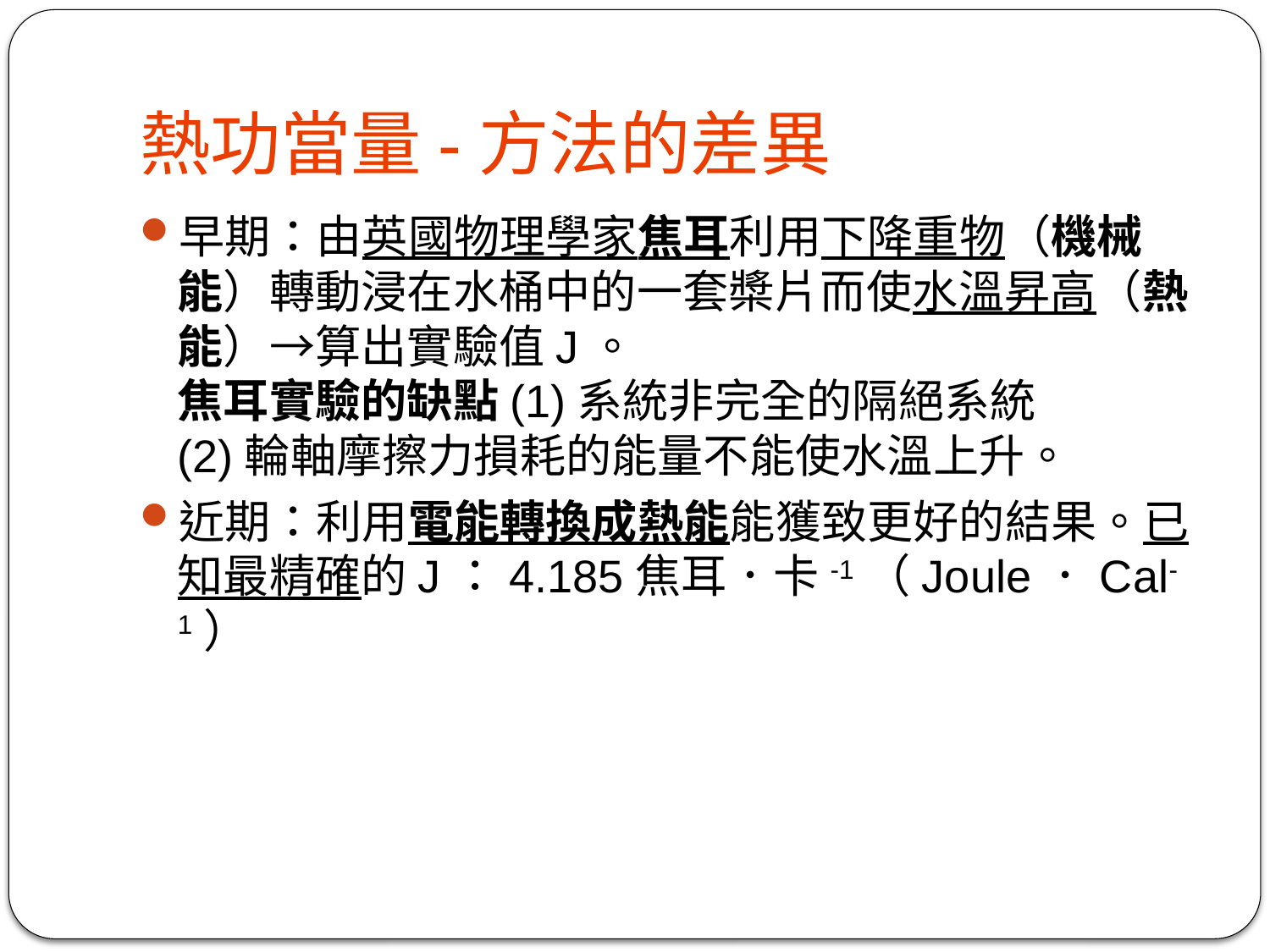

# 熱功當量-方法的差異
早期：由英國物理學家焦耳利用下降重物（機械能）轉動浸在水桶中的一套槳片而使水溫昇高（熱能）→算出實驗值J。
焦耳實驗的缺點(1)系統非完全的隔絕系統
(2)輪軸摩擦力損耗的能量不能使水溫上升。
近期：利用電能轉換成熱能能獲致更好的結果。已知最精確的J：4.185焦耳．卡-1（Joule．Cal-1）